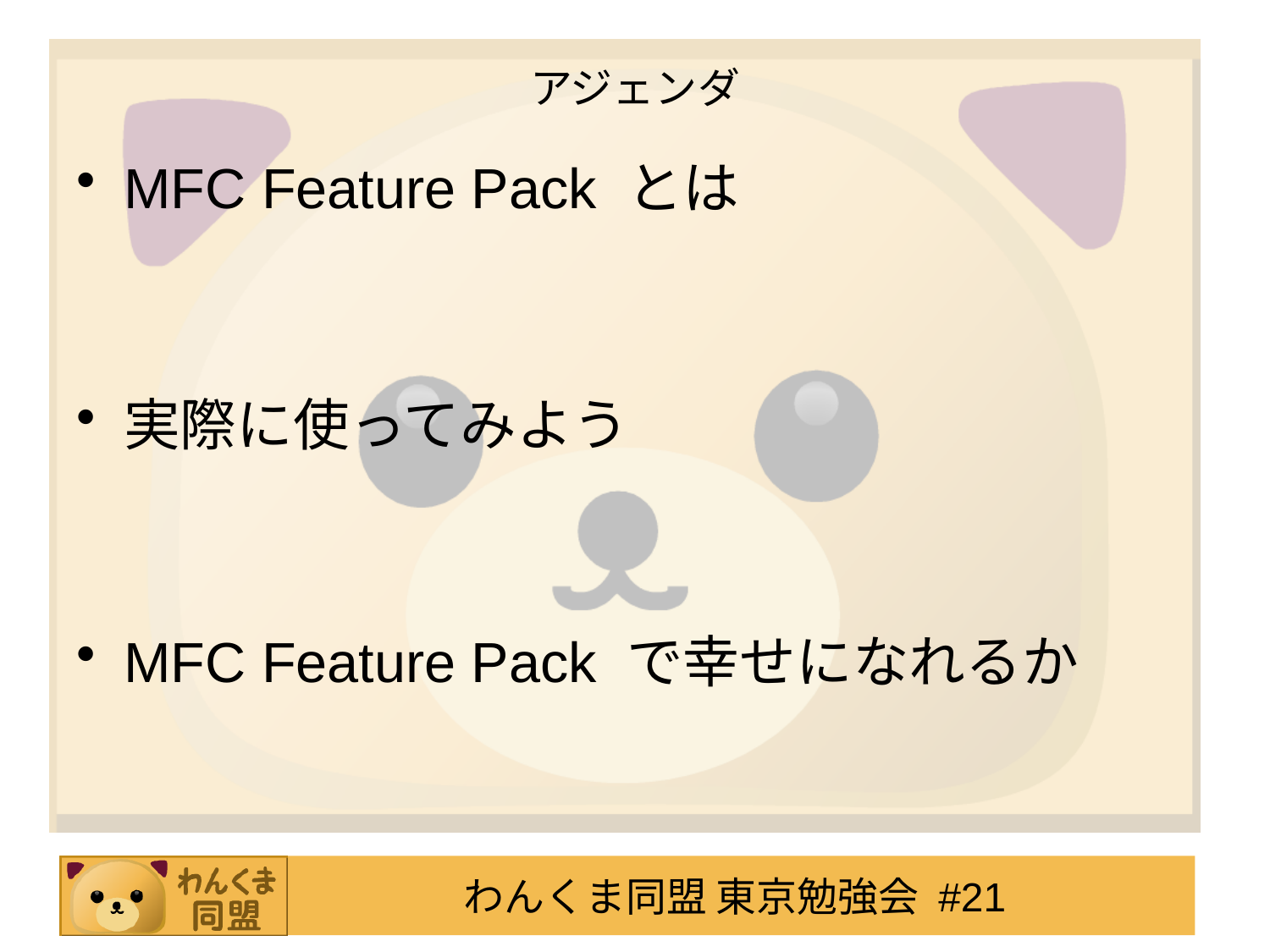

# アジェンダ
MFC Feature Pack とは

実際に使ってみよう

MFC Feature Pack で幸せになれるか